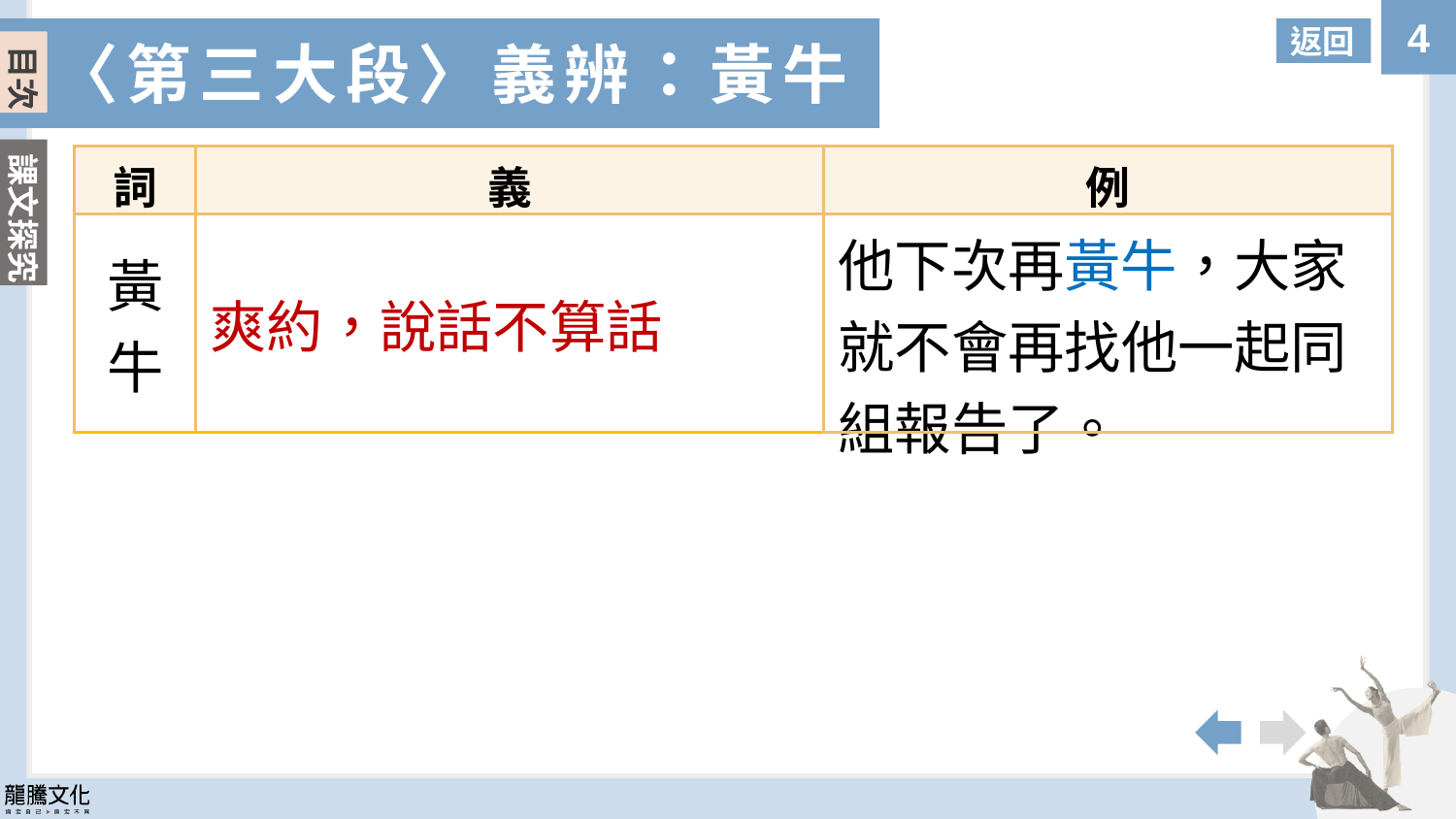

返回
〈第三大段〉義辨：黃牛
目次
| 詞 | 義 | 例 |
| --- | --- | --- |
| 黃牛 | 爽約，說話不算話 | 他下次再黃牛，大家就不會再找他一起同組報告了。 |